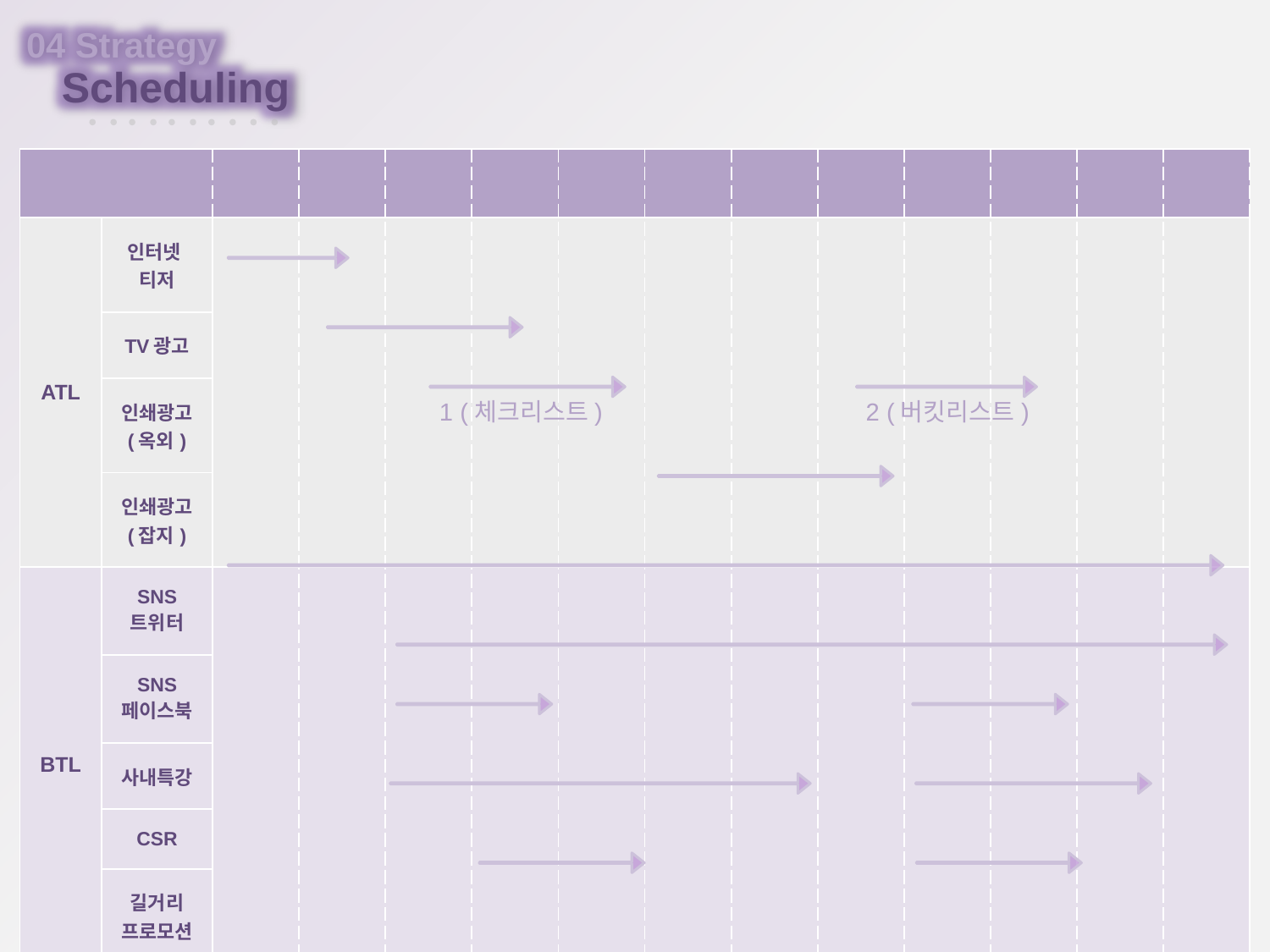

04 Strategy
   Scheduling

| 2013 |  | 1월 | 2월 | 3월 | 4월 | 5월 | 6월 | 7월 | 8월 | 9월 | 10월 | 11월 | 12월 |
| --- | --- | --- | --- | --- | --- | --- | --- | --- | --- | --- | --- | --- | --- |
| ATL | 인터넷 티저 |  |  |  |  |  |  |  |  |  |  |  |  |
|  | TV광고 |  |  |  |  |  |  |  |  |  |  |  |  |
|  | 인쇄광고 (옥외) |  |  |  |  |  |  |  |  |  |  |  |  |
|  | 인쇄광고 (잡지) |  |  |  |  |  |  |  |  |  |  |  |  |
| BTL | SNS 트위터 |  |  |  |  |  |  |  |  |  |  |  |  |
|  | SNS 페이스북 |  |  |  |  |  |  |  |  |  |  |  |  |
|  | 사내특강 |  |  |  |  |  |  |  |  |  |  |  |  |
|  | CSR |  |  |  |  |  |  |  |  |  |  |  |  |
|  | 길거리 프로모션 |  |  |  |  |  |  |  |  |  |  |  |  |

1 (체크리스트)
2 (버킷리스트)